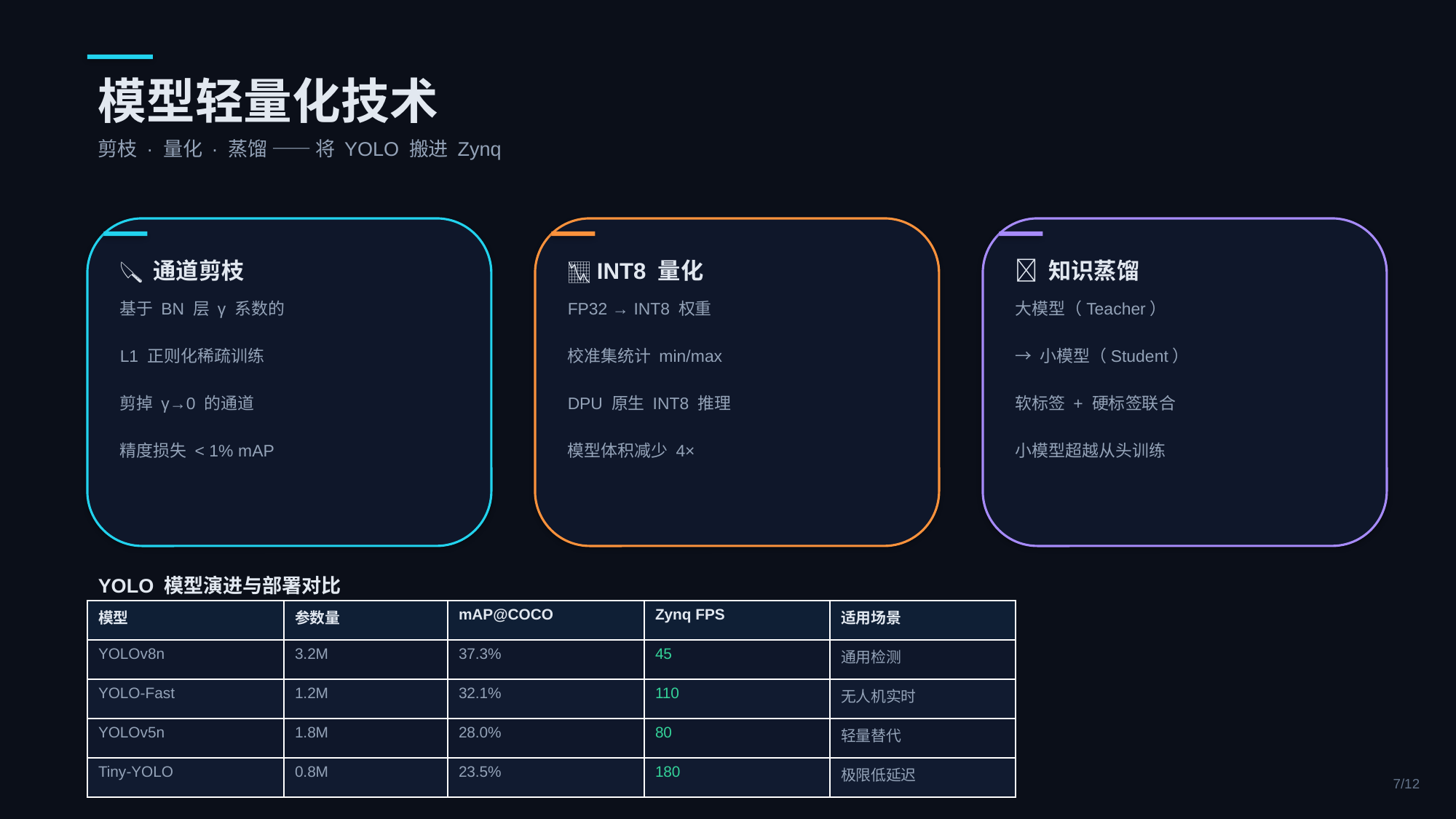

模型轻量化技术
剪枝 · 量化 · 蒸馏 —— 将 YOLO 搬进 Zynq

🔪 通道剪枝
📉 INT8 量化
🧪 知识蒸馏
基于 BN 层 γ 系数的
L1 正则化稀疏训练
剪掉 γ→0 的通道
精度损失 < 1% mAP
FP32 → INT8 权重
校准集统计 min/max
DPU 原生 INT8 推理
模型体积减少 4×
大模型（Teacher）
→ 小模型（Student）
软标签 + 硬标签联合
小模型超越从头训练
YOLO 模型演进与部署对比
| 模型 | 参数量 | mAP@COCO | Zynq FPS | 适用场景 |
| --- | --- | --- | --- | --- |
| YOLOv8n | 3.2M | 37.3% | 45 | 通用检测 |
| YOLO-Fast | 1.2M | 32.1% | 110 | 无人机实时 |
| YOLOv5n | 1.8M | 28.0% | 80 | 轻量替代 |
| Tiny-YOLO | 0.8M | 23.5% | 180 | 极限低延迟 |
7/12